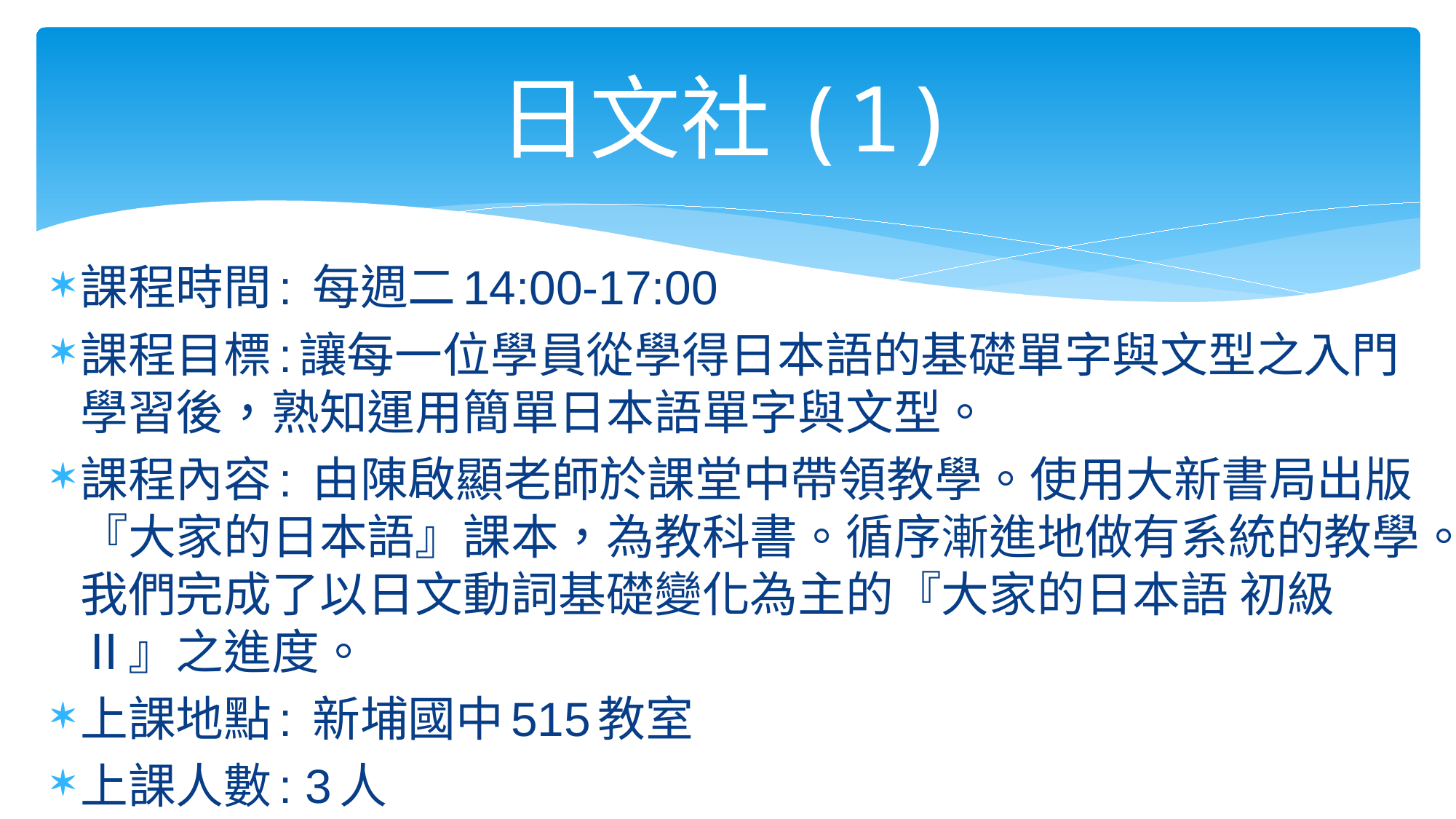

# 日文社(1)
課程時間: 每週二14:00-17:00
課程目標:讓每一位學員從學得日本語的基礎單字與文型之入門學習後，熟知運用簡單日本語單字與文型。
課程內容: 由陳啟顯老師於課堂中帶領教學。使用大新書局出版『大家的日本語』課本，為教科書。循序漸進地做有系統的教學。我們完成了以日文動詞基礎變化為主的『大家的日本語 初級Ⅱ』之進度。
上課地點: 新埔國中515教室
上課人數: 3人